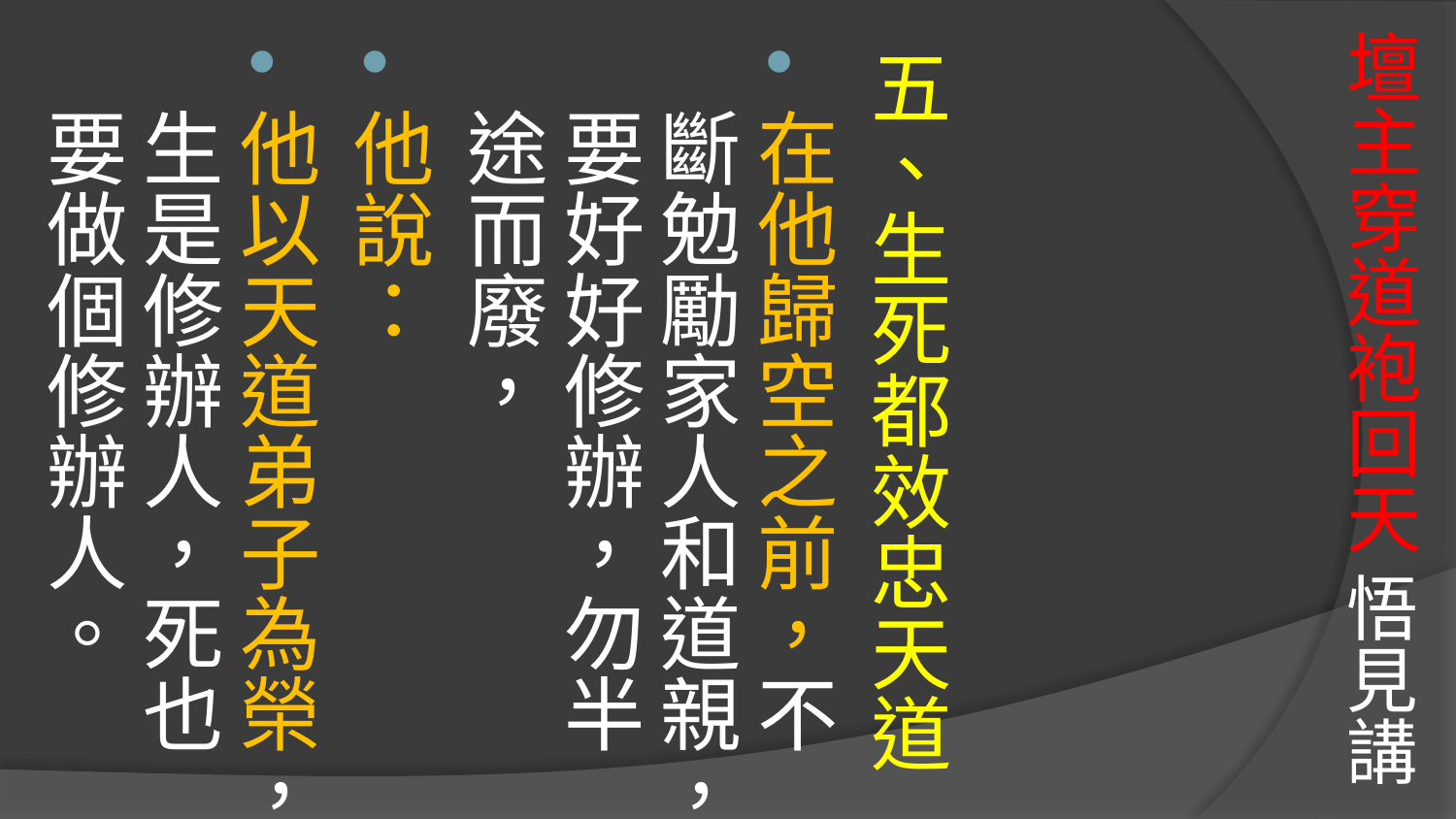

# 壇主穿道袍回天 悟見講
五、生死都效忠天道
在他歸空之前，不斷勉勵家人和道親，要好好修辦，勿半途而廢，
他說：
他以天道弟子為榮，生是修辦人，死也要做個修辦人。